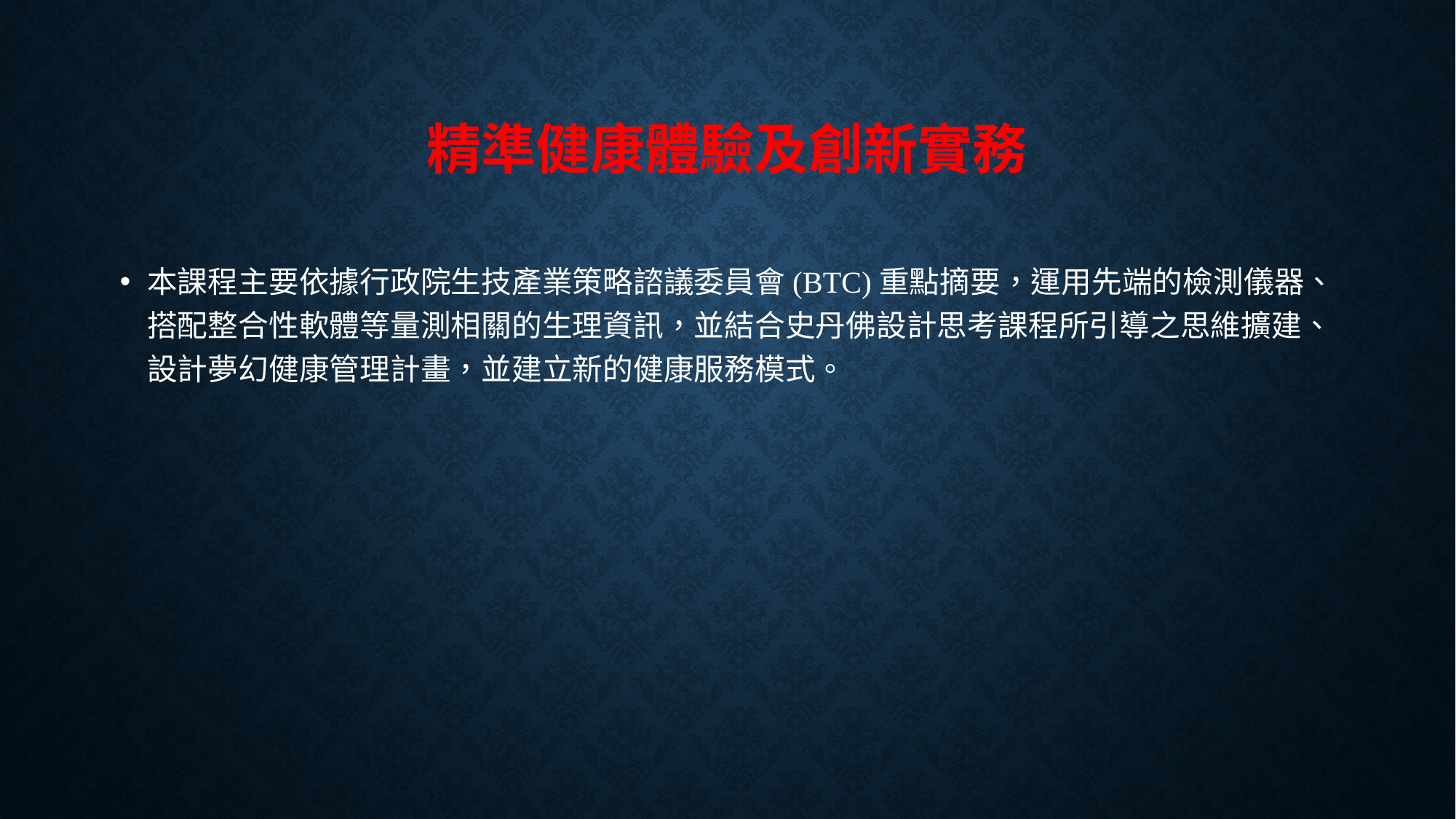

# 精準健康體驗及創新實務
本課程主要依據行政院生技產業策略諮議委員會(BTC)重點摘要，運用先端的檢測儀器、搭配整合性軟體等量測相關的生理資訊，並結合史丹佛設計思考課程所引導之思維擴建、設計夢幻健康管理計畫，並建立新的健康服務模式。